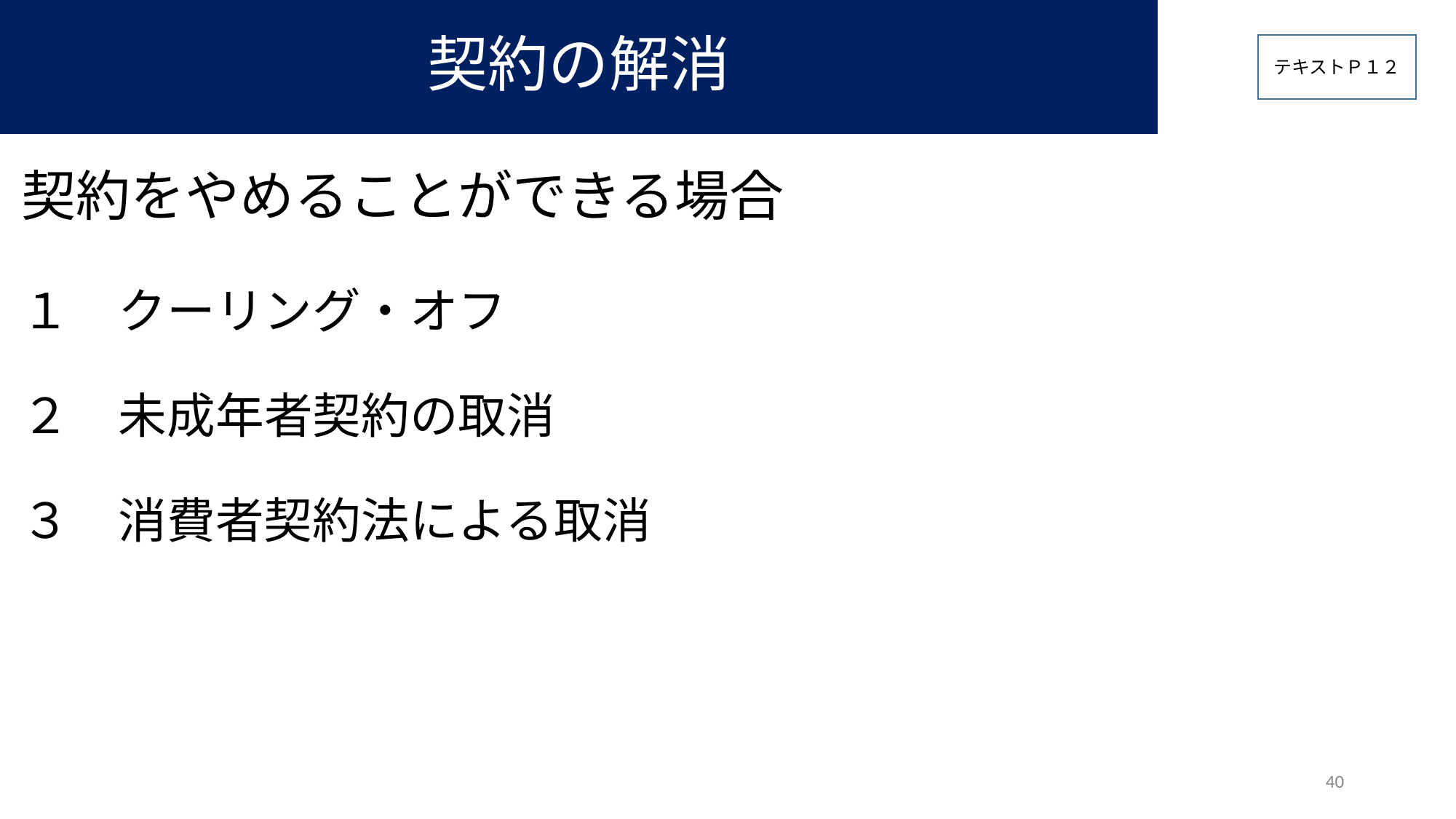

# 契約の解消
テキストＰ１２
契約をやめることができる場合

１　クーリング・オフ

２　未成年者契約の取消

３　消費者契約法による取消

40